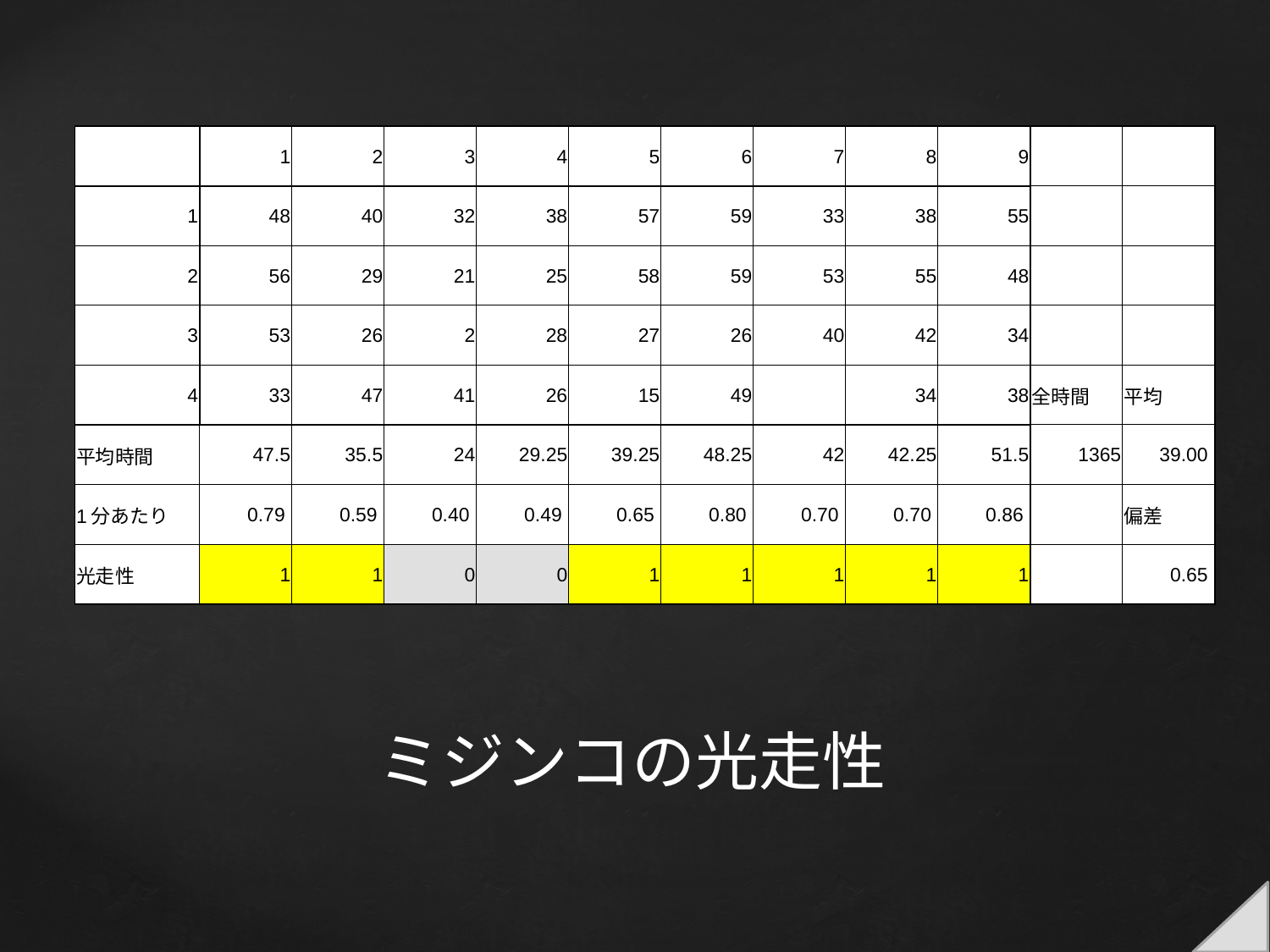

|  | 1 | 2 | 3 | 4 | 5 | 6 | 7 | 8 | 9 |  |  |
| --- | --- | --- | --- | --- | --- | --- | --- | --- | --- | --- | --- |
| 1 | 48 | 40 | 32 | 38 | 57 | 59 | 33 | 38 | 55 |  |  |
| 2 | 56 | 29 | 21 | 25 | 58 | 59 | 53 | 55 | 48 |  |  |
| 3 | 53 | 26 | 2 | 28 | 27 | 26 | 40 | 42 | 34 |  |  |
| 4 | 33 | 47 | 41 | 26 | 15 | 49 |  | 34 | 38 | 全時間 | 平均 |
| 平均時間 | 47.5 | 35.5 | 24 | 29.25 | 39.25 | 48.25 | 42 | 42.25 | 51.5 | 1365 | 39.00 |
| 1分あたり | 0.79 | 0.59 | 0.40 | 0.49 | 0.65 | 0.80 | 0.70 | 0.70 | 0.86 |  | 偏差 |
| 光走性 | 1 | 1 | 0 | 0 | 1 | 1 | 1 | 1 | 1 |  | 0.65 |
# ミジンコの光走性